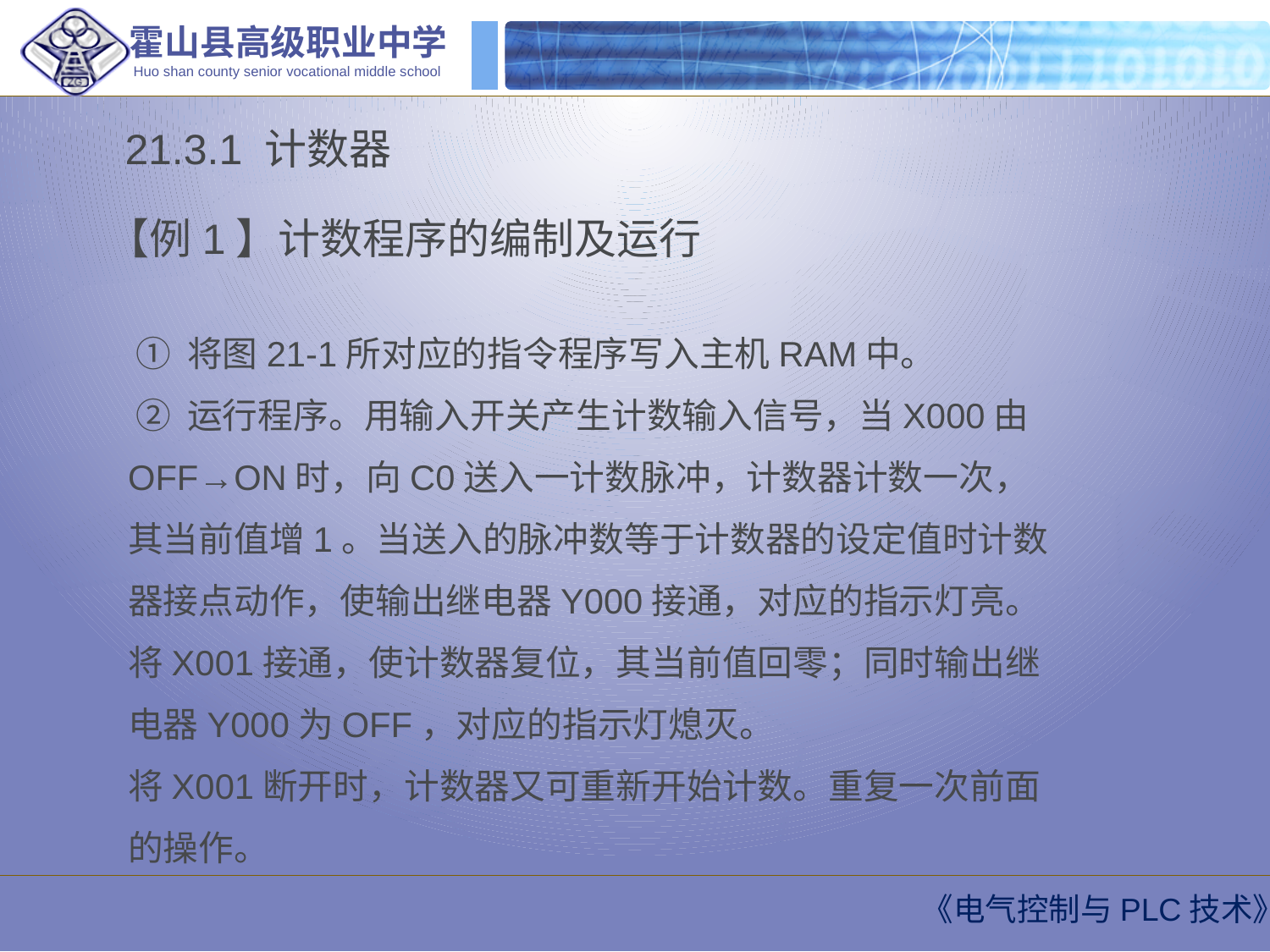

21.3.1 计数器
 【例1】计数程序的编制及运行
 ① 将图21-1所对应的指令程序写入主机RAM中。
 ② 运行程序。用输入开关产生计数输入信号，当X000由OFF→ON时，向C0送入一计数脉冲，计数器计数一次，其当前值增1。当送入的脉冲数等于计数器的设定值时计数器接点动作，使输出继电器Y000接通，对应的指示灯亮。 将X001接通，使计数器复位，其当前值回零；同时输出继电器Y000为OFF，对应的指示灯熄灭。
将X001断开时，计数器又可重新开始计数。重复一次前面的操作。